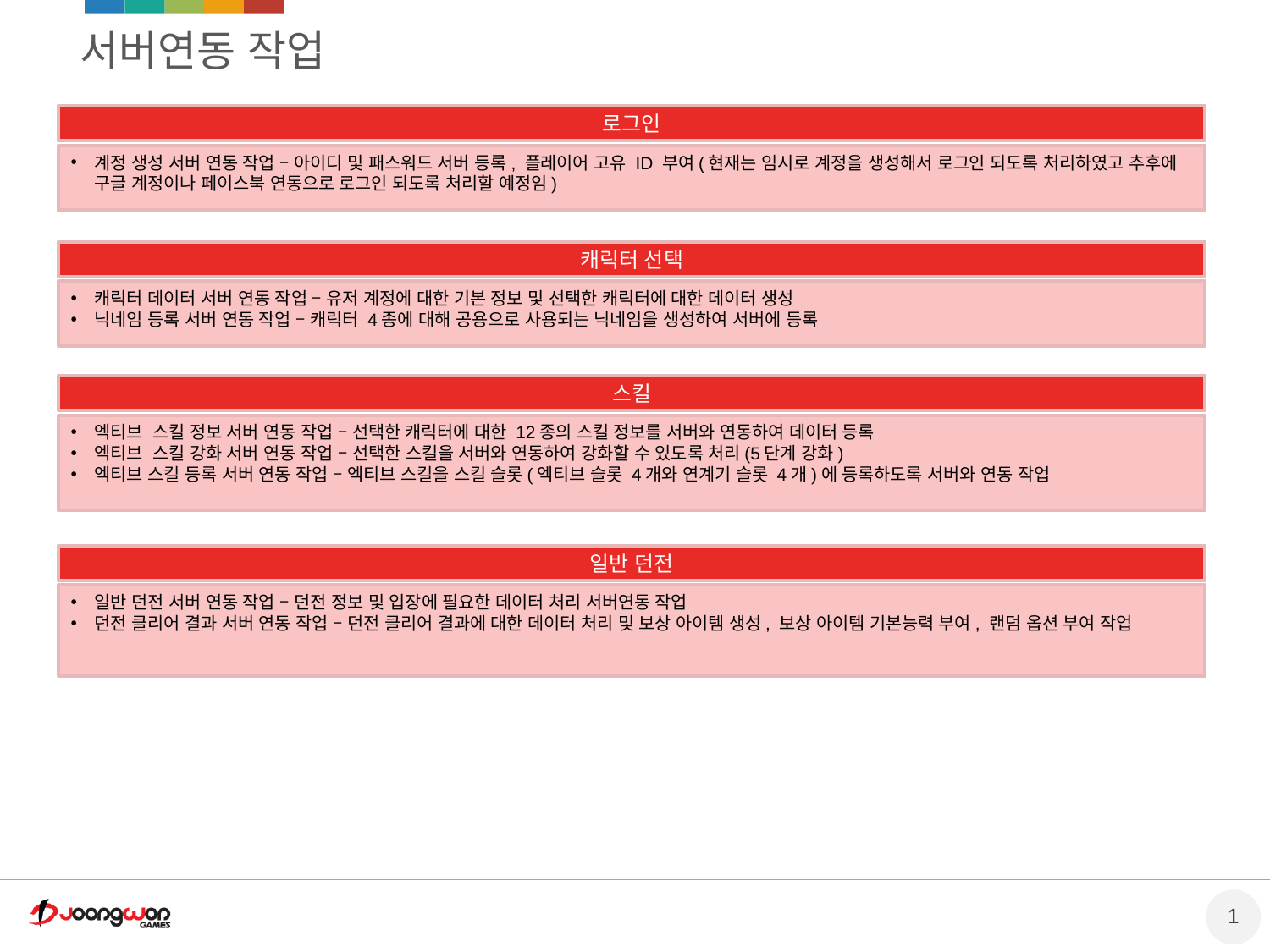

# 서버연동 작업
로그인
계정 생성 서버 연동 작업 – 아이디 및 패스워드 서버 등록, 플레이어 고유 ID 부여(현재는 임시로 계정을 생성해서 로그인 되도록 처리하였고 추후에 구글 계정이나 페이스북 연동으로 로그인 되도록 처리할 예정임)

캐릭터 선택
캐릭터 데이터 서버 연동 작업 – 유저 계정에 대한 기본 정보 및 선택한 캐릭터에 대한 데이터 생성
닉네임 등록 서버 연동 작업 – 캐릭터 4종에 대해 공용으로 사용되는 닉네임을 생성하여 서버에 등록
스킬
엑티브  스킬 정보 서버 연동 작업 – 선택한 캐릭터에 대한 12종의 스킬 정보를 서버와 연동하여 데이터 등록
엑티브  스킬 강화 서버 연동 작업 – 선택한 스킬을 서버와 연동하여 강화할 수 있도록 처리(5단계 강화)
엑티브 스킬 등록 서버 연동 작업 – 엑티브 스킬을 스킬 슬롯(엑티브 슬롯 4개와 연계기 슬롯 4개)에 등록하도록 서버와 연동 작업
일반 던전
일반 던전 서버 연동 작업 – 던전 정보 및 입장에 필요한 데이터 처리 서버연동 작업
던전 클리어 결과 서버 연동 작업 – 던전 클리어 결과에 대한 데이터 처리 및 보상 아이템 생성, 보상 아이템 기본능력 부여, 랜덤 옵션 부여 작업